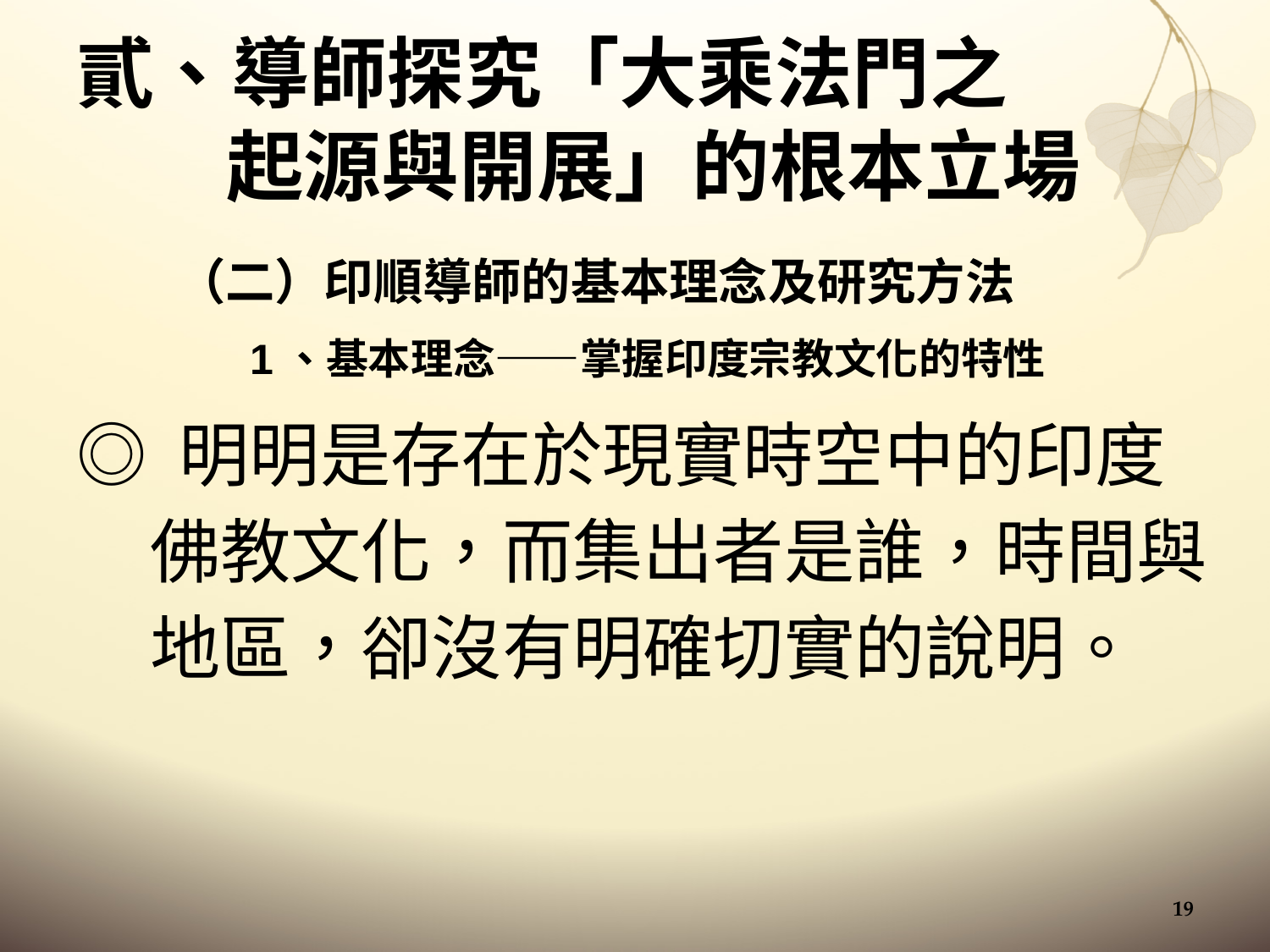

# 貳、導師探究「大乘法門之起源與開展」的根本立場
（二）印順導師的基本理念及研究方法
1、基本理念——掌握印度宗教文化的特性
◎ 明明是存在於現實時空中的印度佛教文化，而集出者是誰，時間與地區，卻沒有明確切實的說明。
19